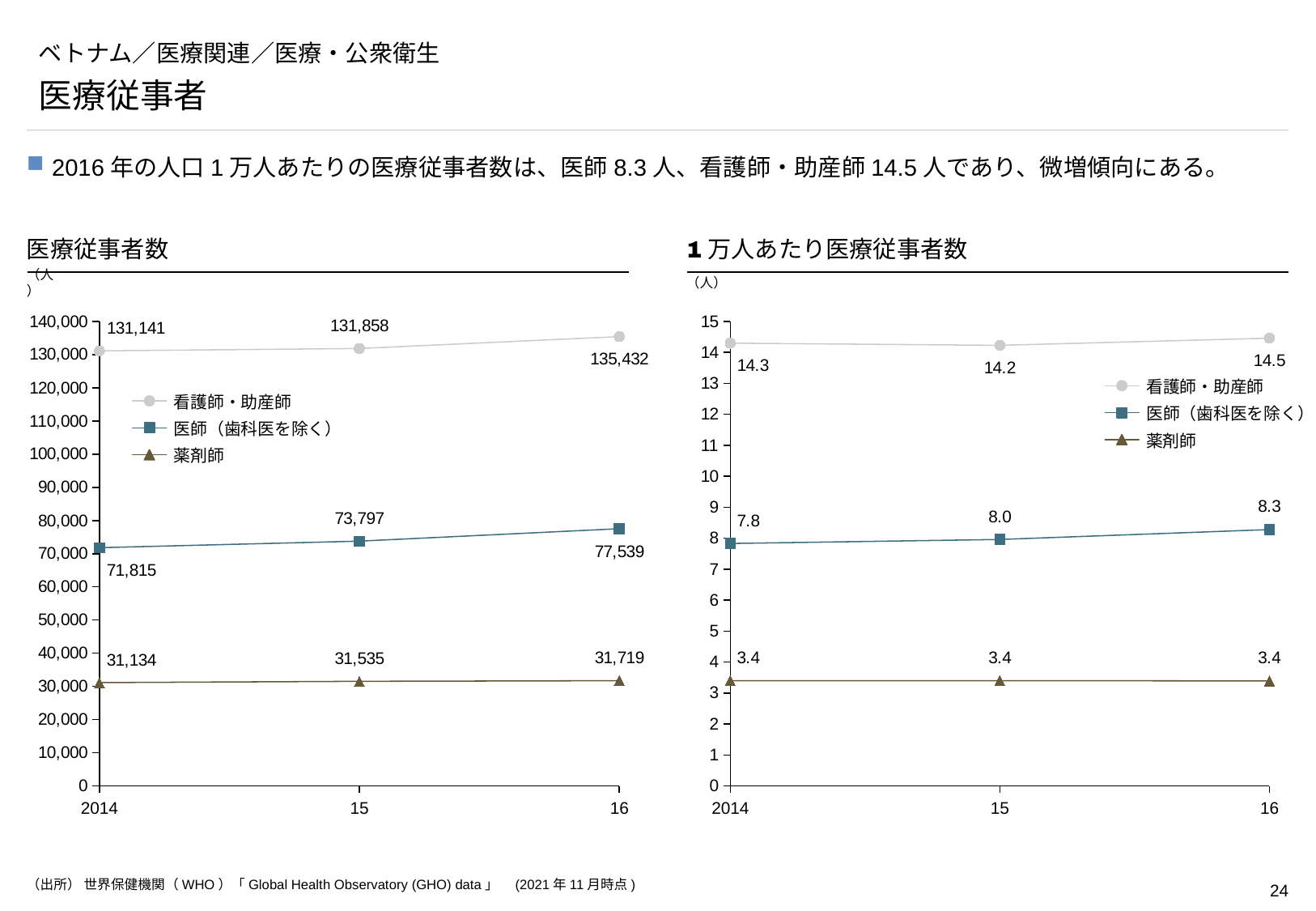

# ベトナム／医療関連／医療・公衆衛生
医療従事者
2016年の人口1万人あたりの医療従事者数は、医師8.3人、看護師・助産師14.5人であり、微増傾向にある。
医療従事者数
1万人あたり医療従事者数
（人）
（人）

### Chart

| Category |  |  |  |
|---|---|---|---|

### Chart

| Category |  |  |  |
|---|---|---|---|
看護師・助産師

看護師・助産師

医師（歯科医を除く）

医師（歯科医を除く）

薬剤師

薬剤師

2014
15
16
2014
15
16

（出所） 世界保健機関（WHO）「Global Health Observatory (GHO) data」　(2021年11月時点)